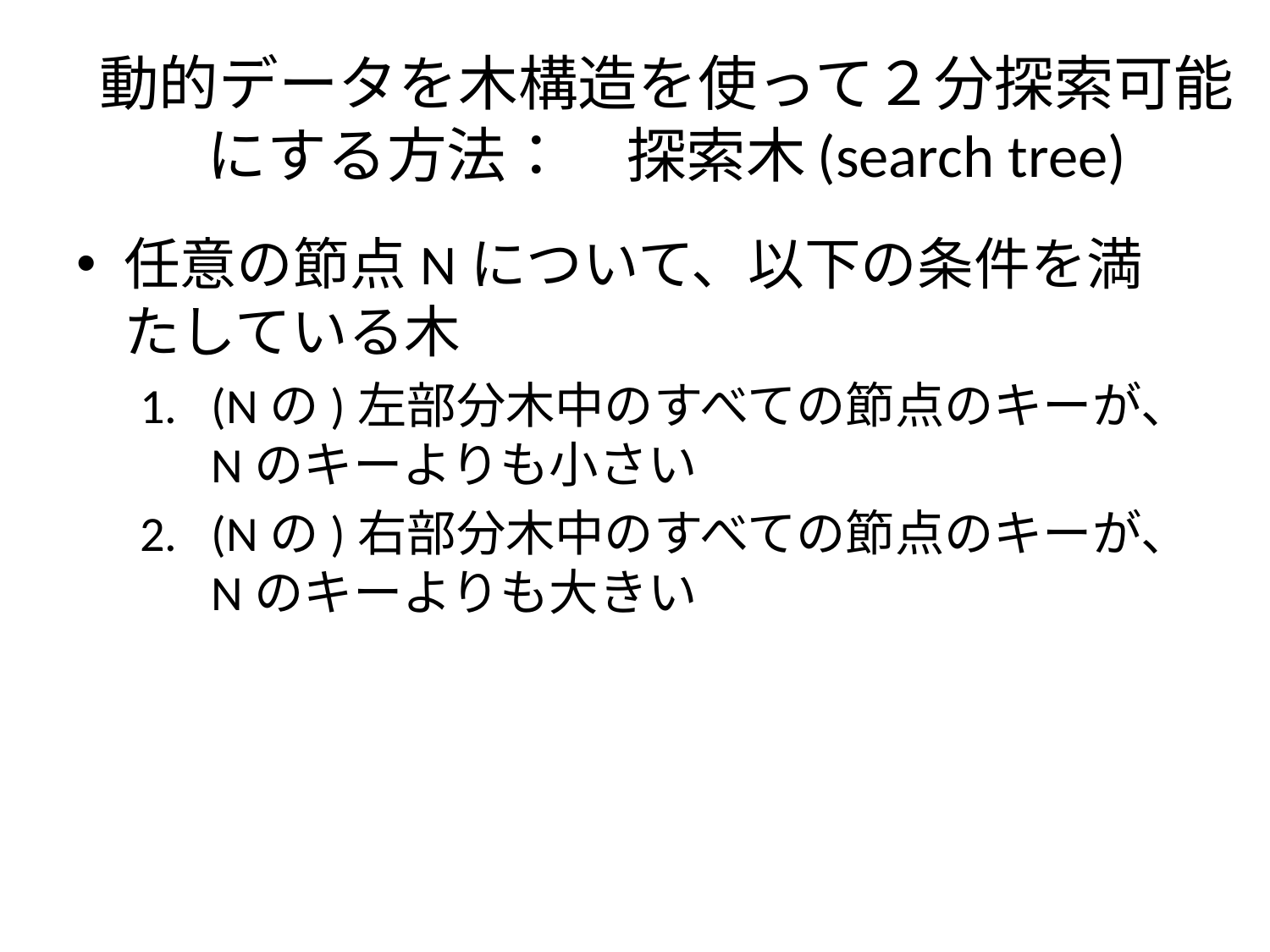

# 動的データを木構造を使って２分探索可能にする方法：　探索木(search tree)
任意の節点Nについて、以下の条件を満たしている木
(Nの)左部分木中のすべての節点のキーが、Nのキーよりも小さい
(Nの)右部分木中のすべての節点のキーが、Nのキーよりも大きい